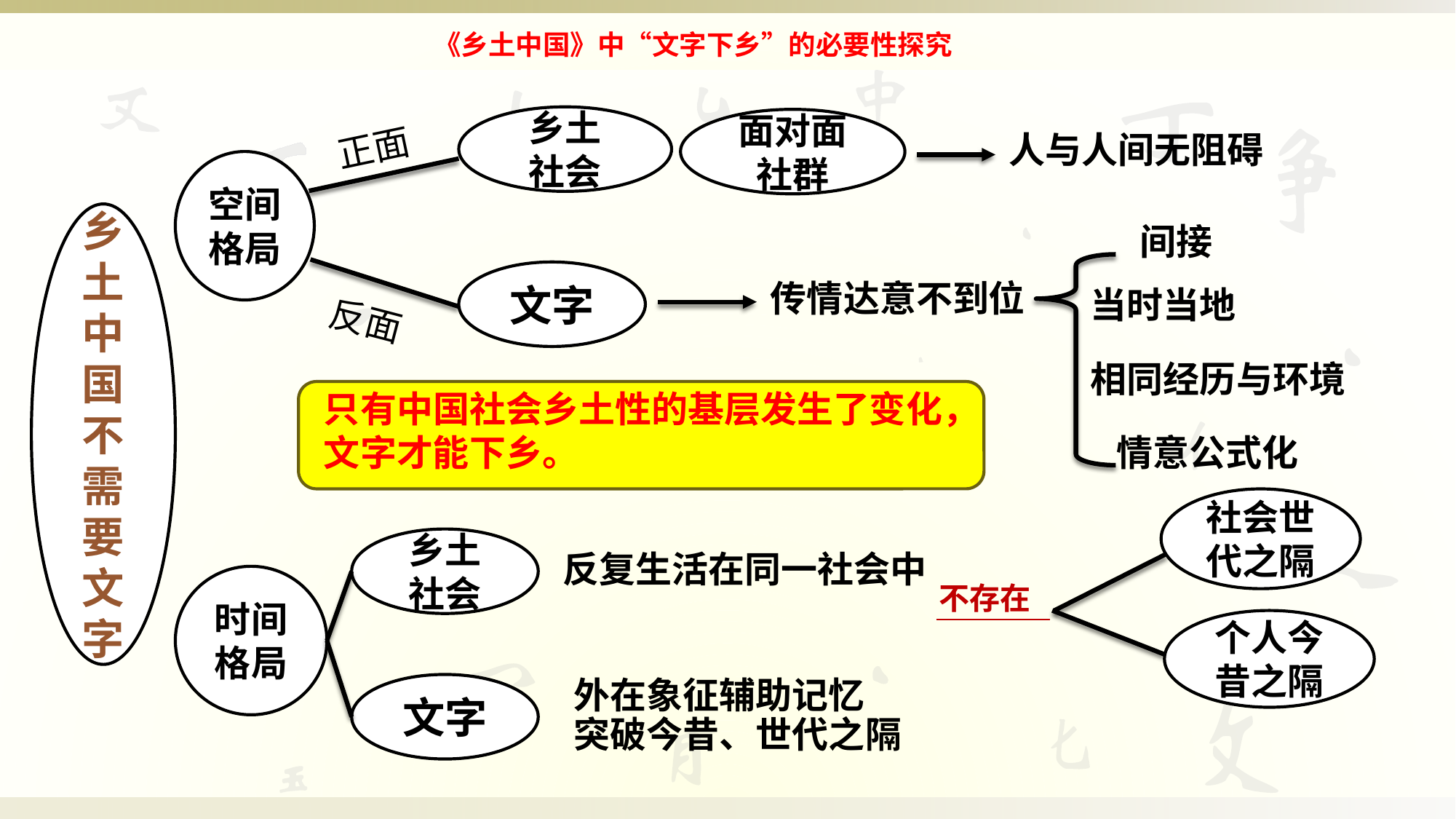

《乡土中国》中“文字下乡”的必要性探究

正面
乡土
社会
面对面社群
人与人间无阻碍

空间格局
间接
乡土中国不需要文字

传情达意不到位
反面
文字
当时当地

相同经历与环境

只有中国社会乡土性的基层发生了变化，
文字才能下乡。

情意公式化

社会世代之隔
乡土
社会
反复生活在同一社会中

个人今昔之隔
时间格局
不存在

文字
外在象征辅助记忆
突破今昔、世代之隔